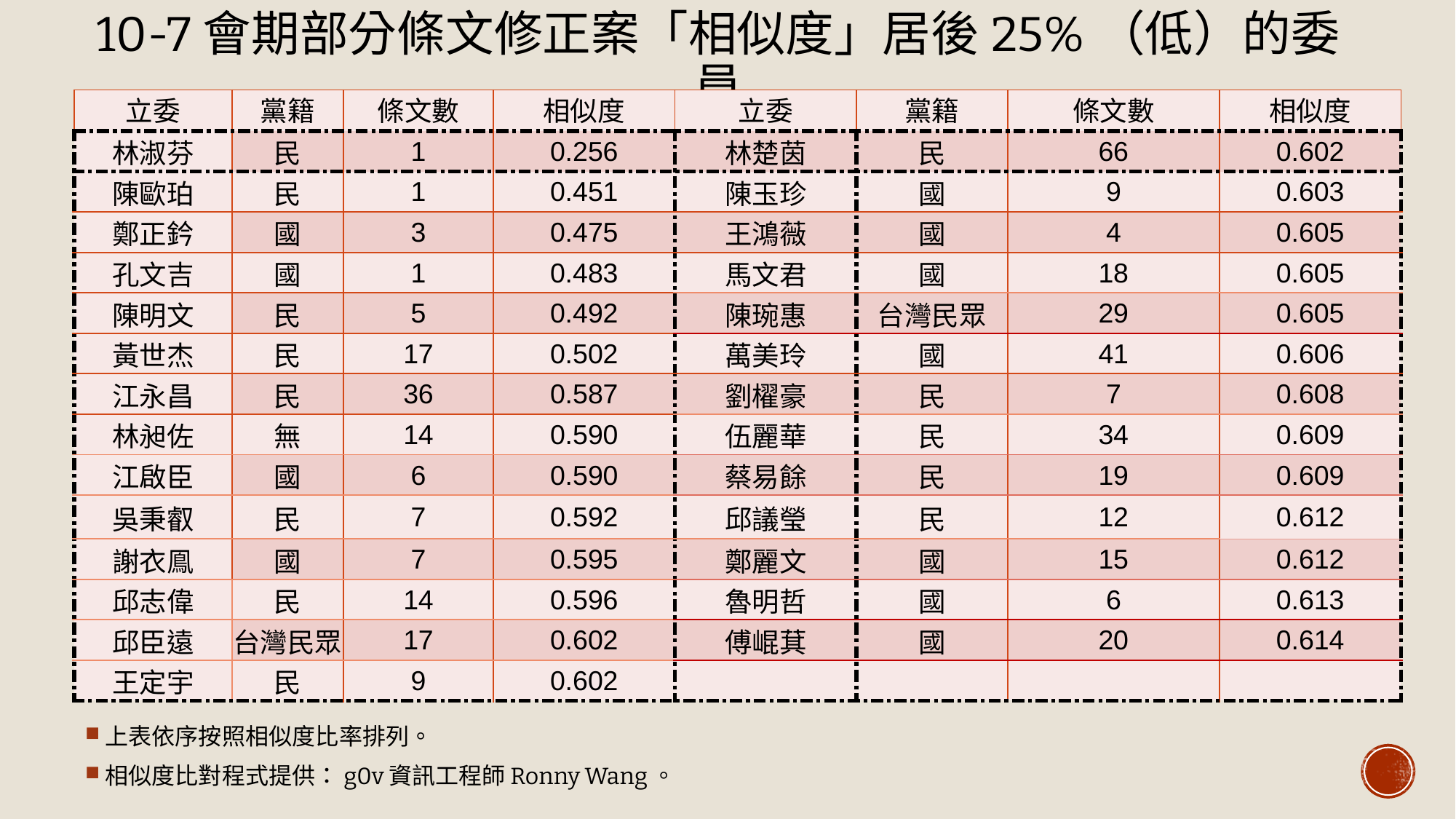

# 10-7會期部分條文修正案「相似度」居後25%（低）的委員
| 立委 | 黨籍 | 條文數 | 相似度 | 立委 | 黨籍 | 條文數 | 相似度 |
| --- | --- | --- | --- | --- | --- | --- | --- |
| 林淑芬 | 民 | 1 | 0.256 | 林楚茵 | 民 | 66 | 0.602 |
| 陳歐珀 | 民 | 1 | 0.451 | 陳玉珍 | 國 | 9 | 0.603 |
| 鄭正鈐 | 國 | 3 | 0.475 | 王鴻薇 | 國 | 4 | 0.605 |
| 孔文吉 | 國 | 1 | 0.483 | 馬文君 | 國 | 18 | 0.605 |
| 陳明文 | 民 | 5 | 0.492 | 陳琬惠 | 台灣民眾 | 29 | 0.605 |
| 黃世杰 | 民 | 17 | 0.502 | 萬美玲 | 國 | 41 | 0.606 |
| 江永昌 | 民 | 36 | 0.587 | 劉櫂豪 | 民 | 7 | 0.608 |
| 林昶佐 | 無 | 14 | 0.590 | 伍麗華 | 民 | 34 | 0.609 |
| 江啟臣 | 國 | 6 | 0.590 | 蔡易餘 | 民 | 19 | 0.609 |
| 吳秉叡 | 民 | 7 | 0.592 | 邱議瑩 | 民 | 12 | 0.612 |
| 謝衣鳯 | 國 | 7 | 0.595 | 鄭麗文 | 國 | 15 | 0.612 |
| 邱志偉 | 民 | 14 | 0.596 | 魯明哲 | 國 | 6 | 0.613 |
| 邱臣遠 | 台灣民眾 | 17 | 0.602 | 傅崐萁 | 國 | 20 | 0.614 |
| 王定宇 | 民 | 9 | 0.602 |  |  |  |  |
上表依序按照相似度比率排列。
相似度比對程式提供：g0v資訊工程師Ronny Wang。